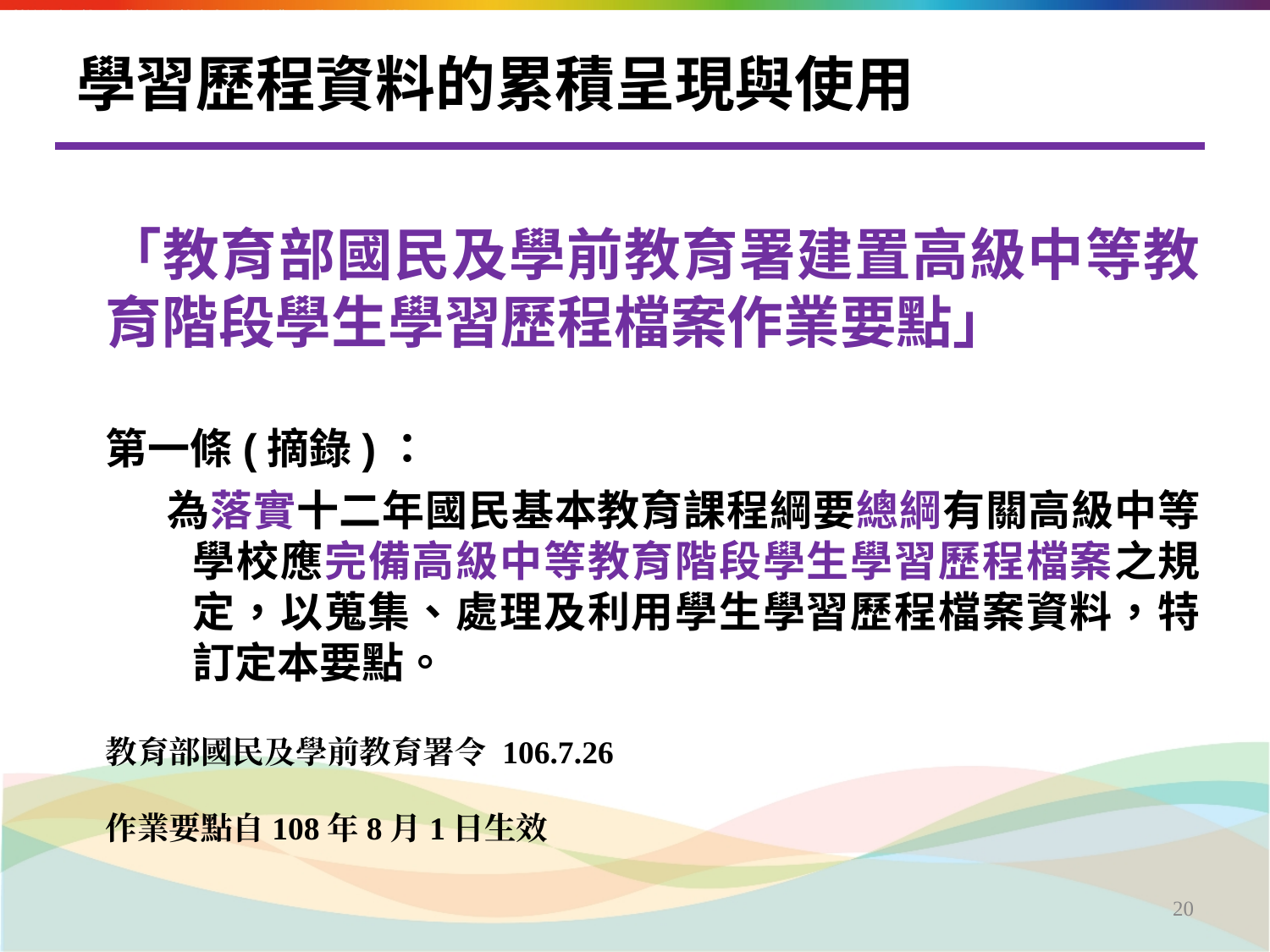

# 學習歷程資料的累積呈現與使用
「教育部國民及學前教育署建置高級中等教育階段學生學習歷程檔案作業要點」

第一條(摘錄)：
    為落實十二年國民基本教育課程綱要總綱有關高級中等學校應完備高級中等教育階段學生學習歷程檔案之規定，以蒐集、處理及利用學生學習歷程檔案資料，特訂定本要點。
教育部國民及學前教育署令 106.7.26

作業要點自108年8月1日生效
20